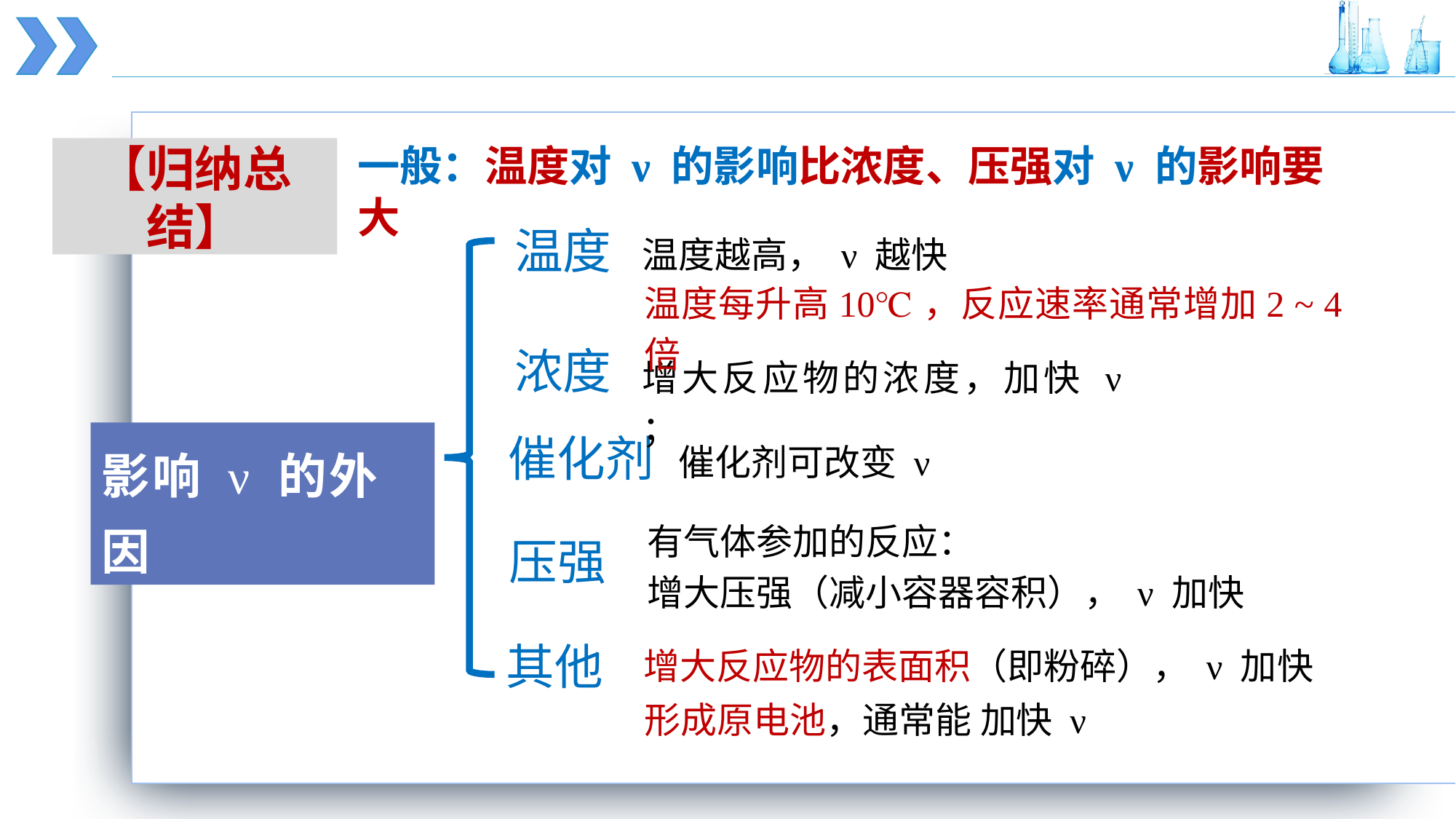

一般：温度对 ν 的影响比浓度、压强对 ν 的影响要大
【归纳总结】
温度
温度越高， ν 越快

温度每升高10℃，反应速率通常增加2 ~ 4倍
浓度
增大反应物的浓度，加快 ν ；
影响 ν 的外因
催化剂
催化剂可改变 ν
有气体参加的反应：
增大压强（减小容器容积）， ν 加快
压强
其他
增大反应物的表面积（即粉碎）， ν 加快
形成原电池，通常能 加快 ν